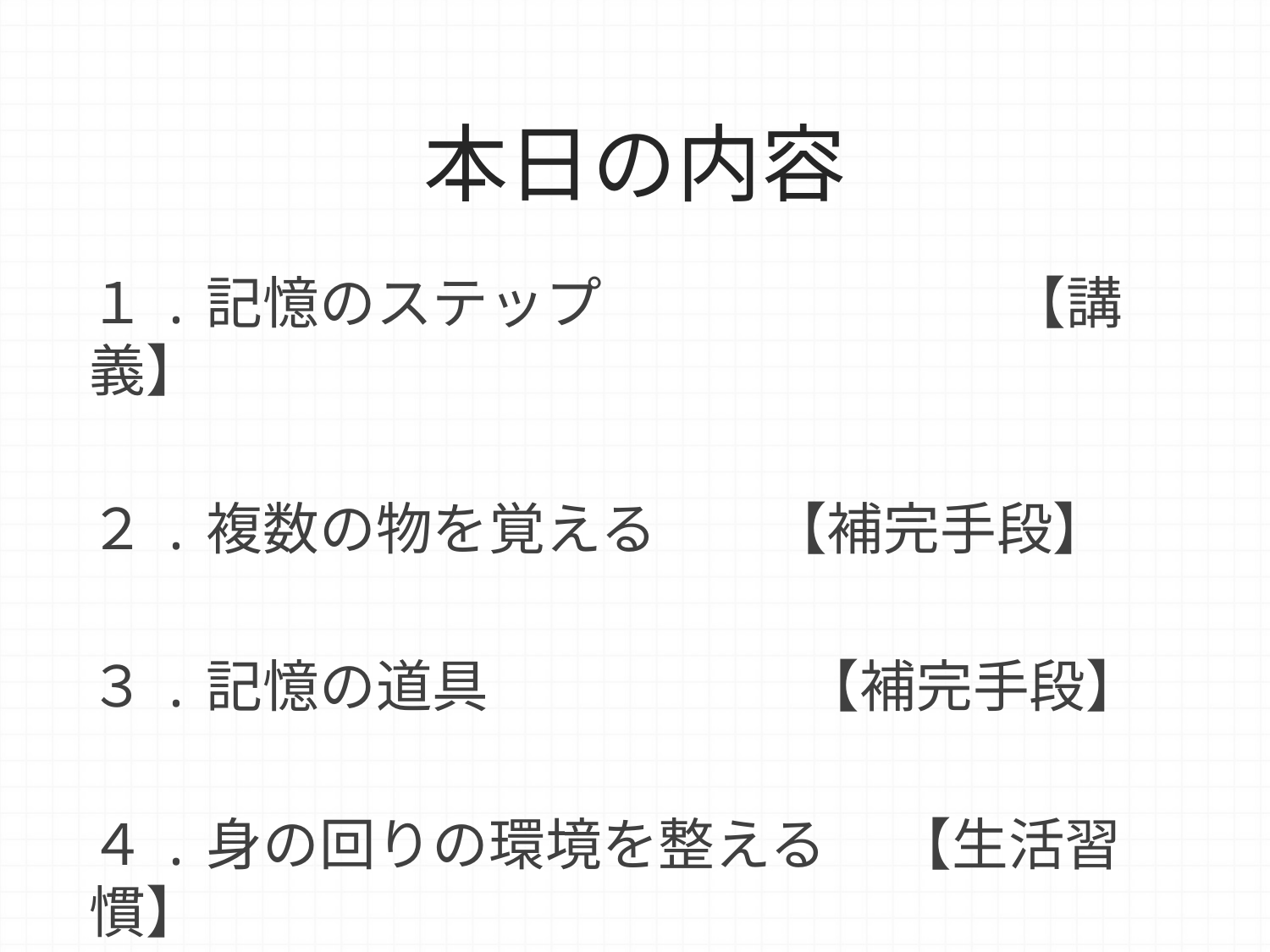

# 本日の内容
１.記憶のステップ　　　　　　　 【講義】

２.複数の物を覚える         【補完手段】

３.記憶の道具　　　　       【補完手段】

４.身の回りの環境を整える 　【生活習慣】

9